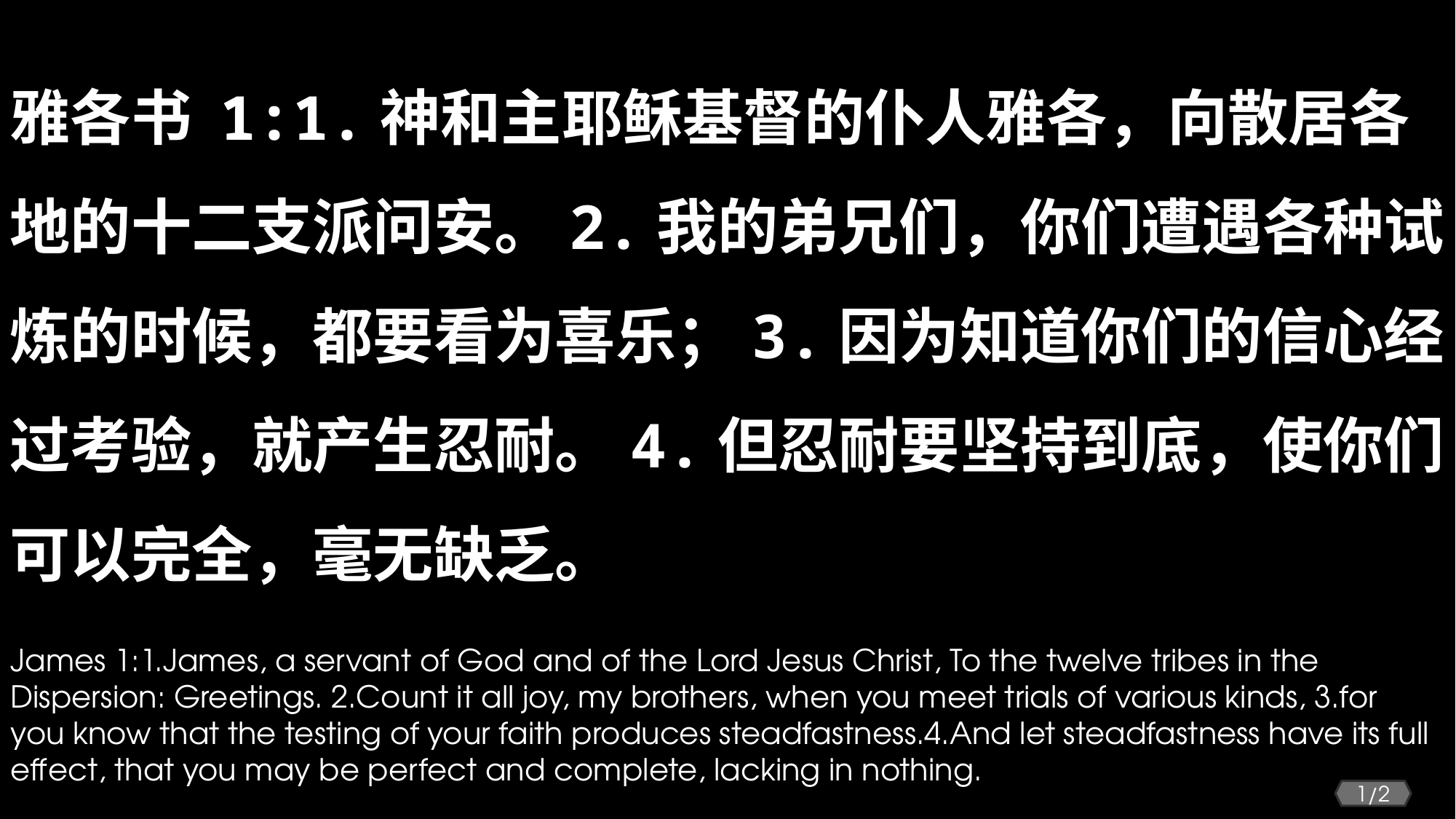

雅各书 1:1.神和主耶稣基督的仆人雅各，向散居各地的十二支派问安。2.我的弟兄们，你们遭遇各种试炼的时候，都要看为喜乐；3.因为知道你们的信心经过考验，就产生忍耐。4.但忍耐要坚持到底，使你们可以完全，毫无缺乏。
James 1:1.James, a servant of God and of the Lord Jesus Christ, To the twelve tribes in the Dispersion: Greetings. 2.Count it all joy, my brothers, when you meet trials of various kinds, 3.for you know that the testing of your faith produces steadfastness.4.And let steadfastness have its full effect, that you may be perfect and complete, lacking in nothing.
1/2